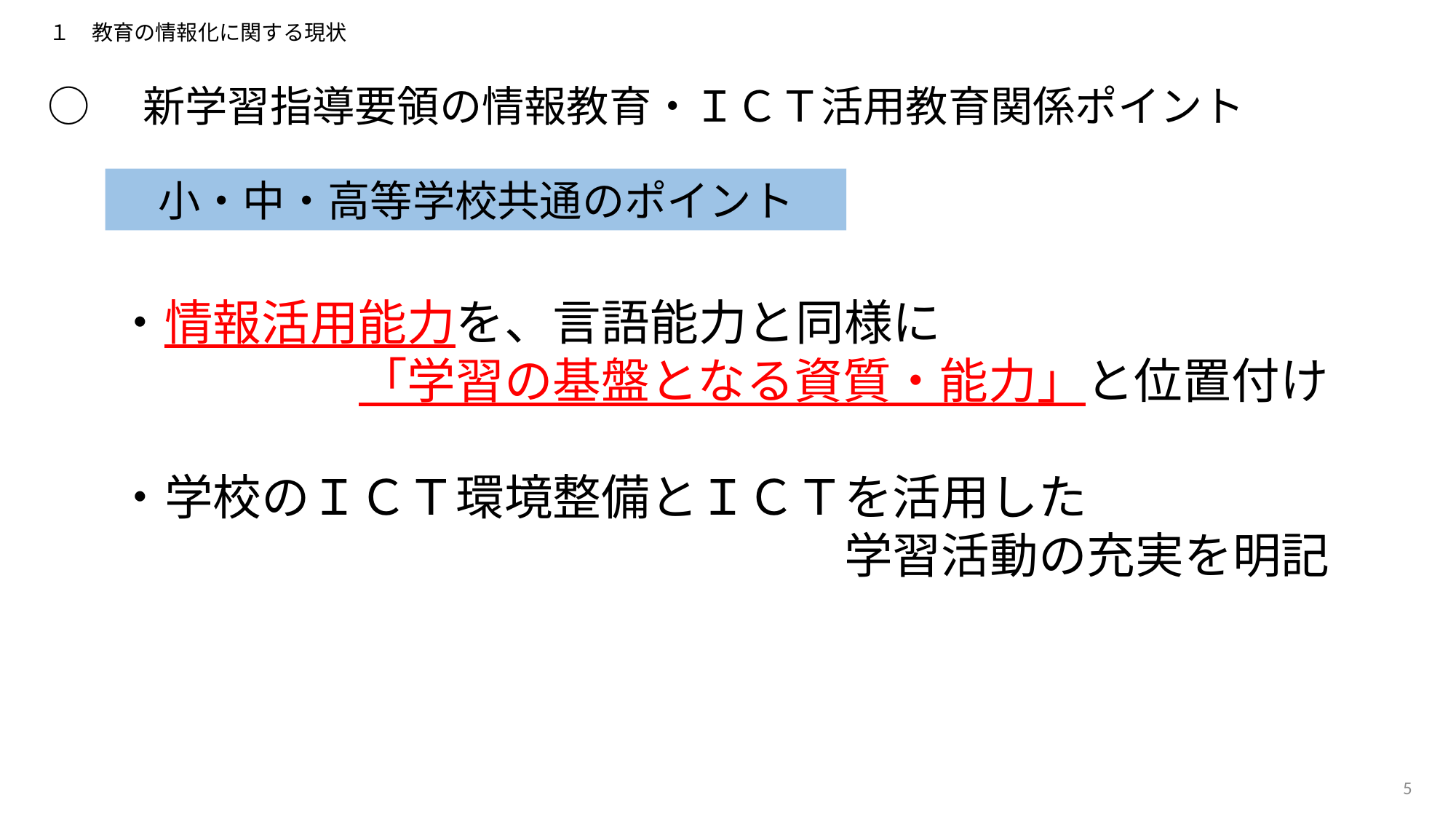

１　教育の情報化に関する現状
○　新学習指導要領の情報教育・ＩＣＴ活用教育関係ポイント
　小・中・高等学校共通のポイント
・情報活用能力を、言語能力と同様に
　　　　　「学習の基盤となる資質・能力」と位置付け

・学校のＩＣＴ環境整備とＩＣＴを活用した
　　　　　　　　　　　　　　　学習活動の充実を明記
5